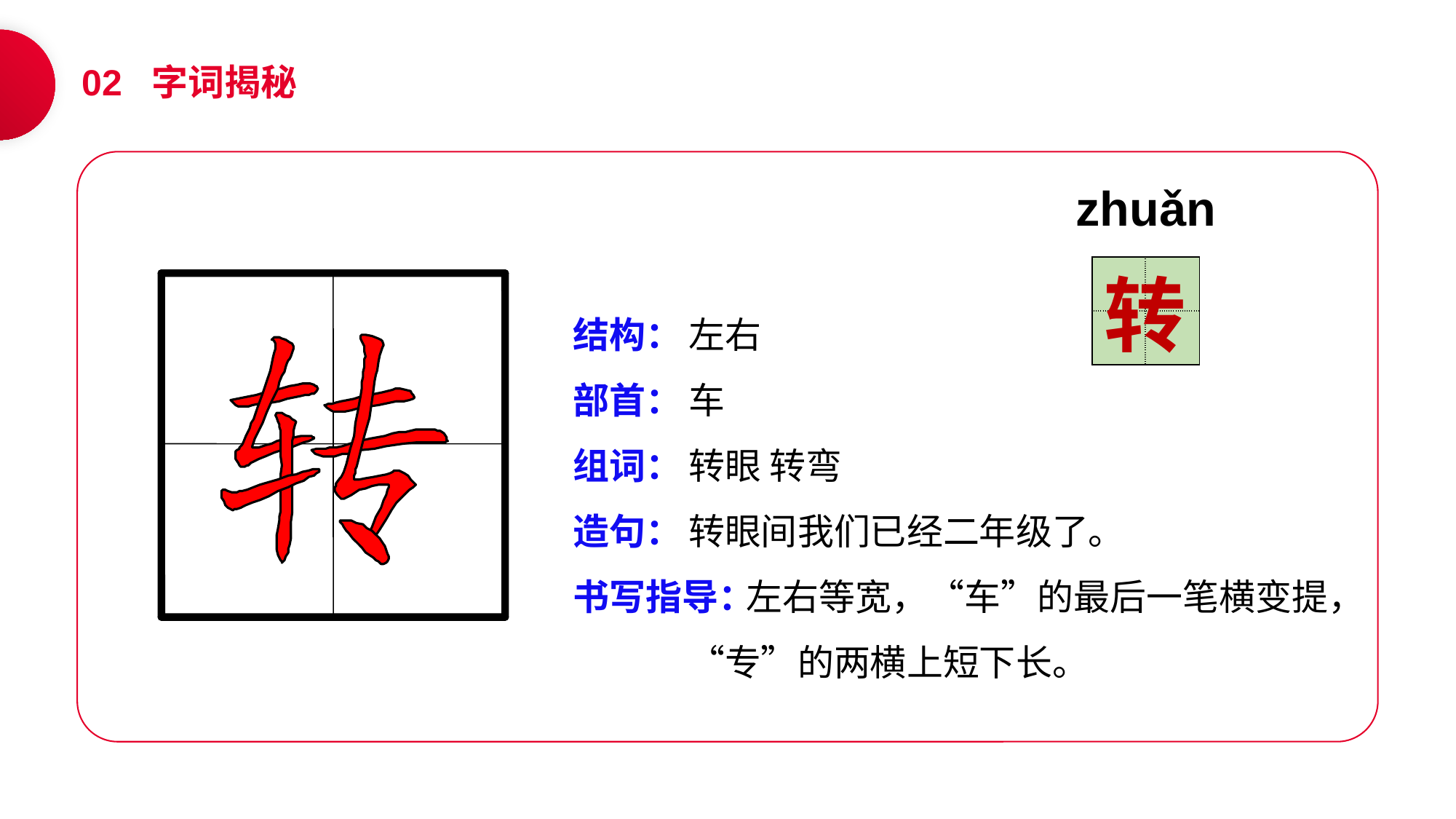

02  字词揭秘
zhuǎn
|  |  |
| --- | --- |
|  |  |
转

结构：
部首：
组词：
造句：
书写指导：

左右
车
转眼 转弯
转眼间我们已经二年级了。
      左右等宽，“车”的最后一笔横变提，“专”的两横上短下长。